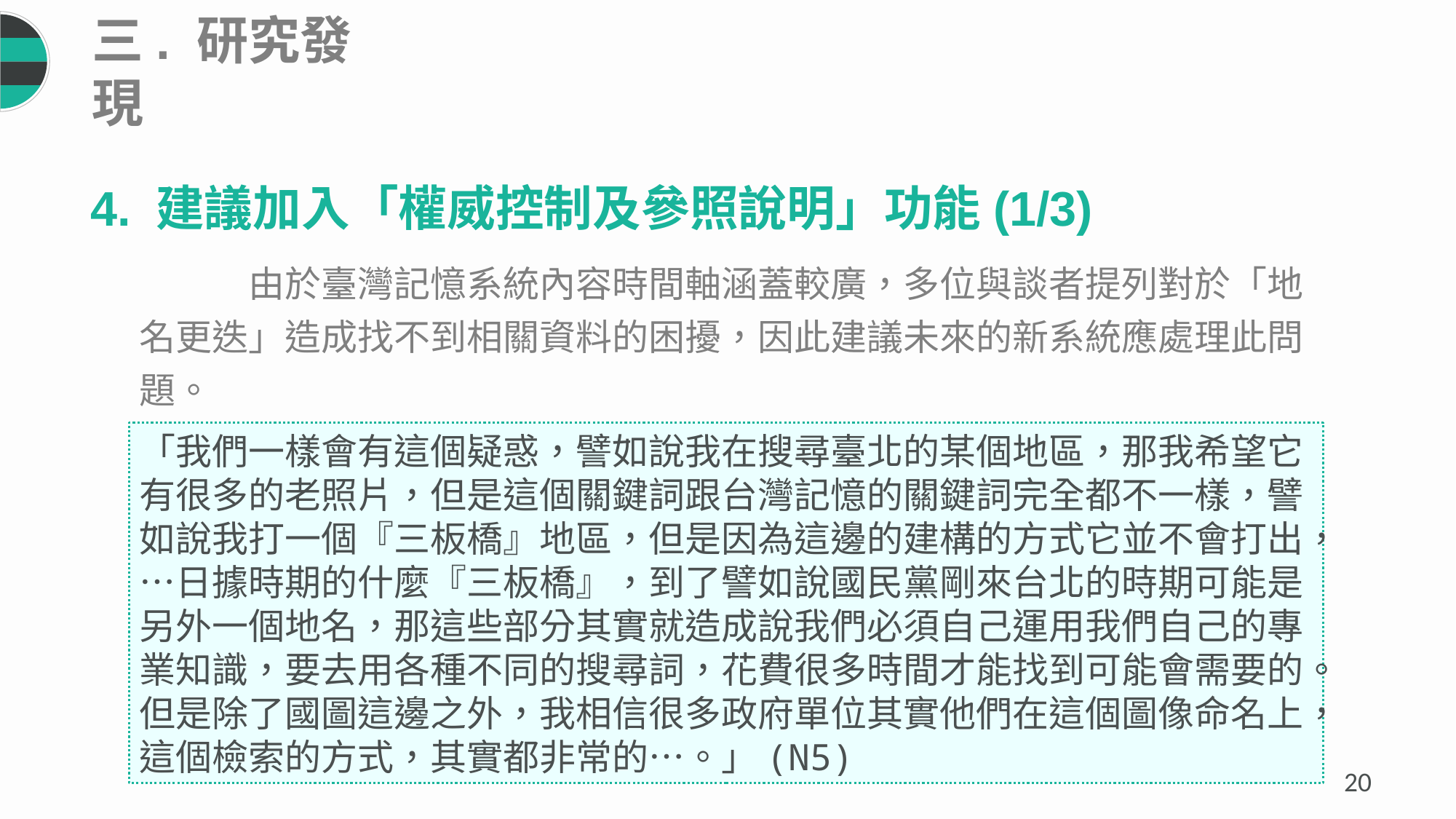

三. 研究發現
4. 建議加入「權威控制及參照說明」功能(1/3)
	由於臺灣記憶系統內容時間軸涵蓋較廣，多位與談者提列對於「地名更迭」造成找不到相關資料的困擾，因此建議未來的新系統應處理此問題。
「我們一樣會有這個疑惑，譬如說我在搜尋臺北的某個地區，那我希望它有很多的老照片，但是這個關鍵詞跟台灣記憶的關鍵詞完全都不一樣，譬如說我打一個『三板橋』地區，但是因為這邊的建構的方式它並不會打出，…日據時期的什麼『三板橋』，到了譬如說國民黨剛來台北的時期可能是另外一個地名，那這些部分其實就造成說我們必須自己運用我們自己的專業知識，要去用各種不同的搜尋詞，花費很多時間才能找到可能會需要的。但是除了國圖這邊之外，我相信很多政府單位其實他們在這個圖像命名上，這個檢索的方式，其實都非常的…。」(N5)
20